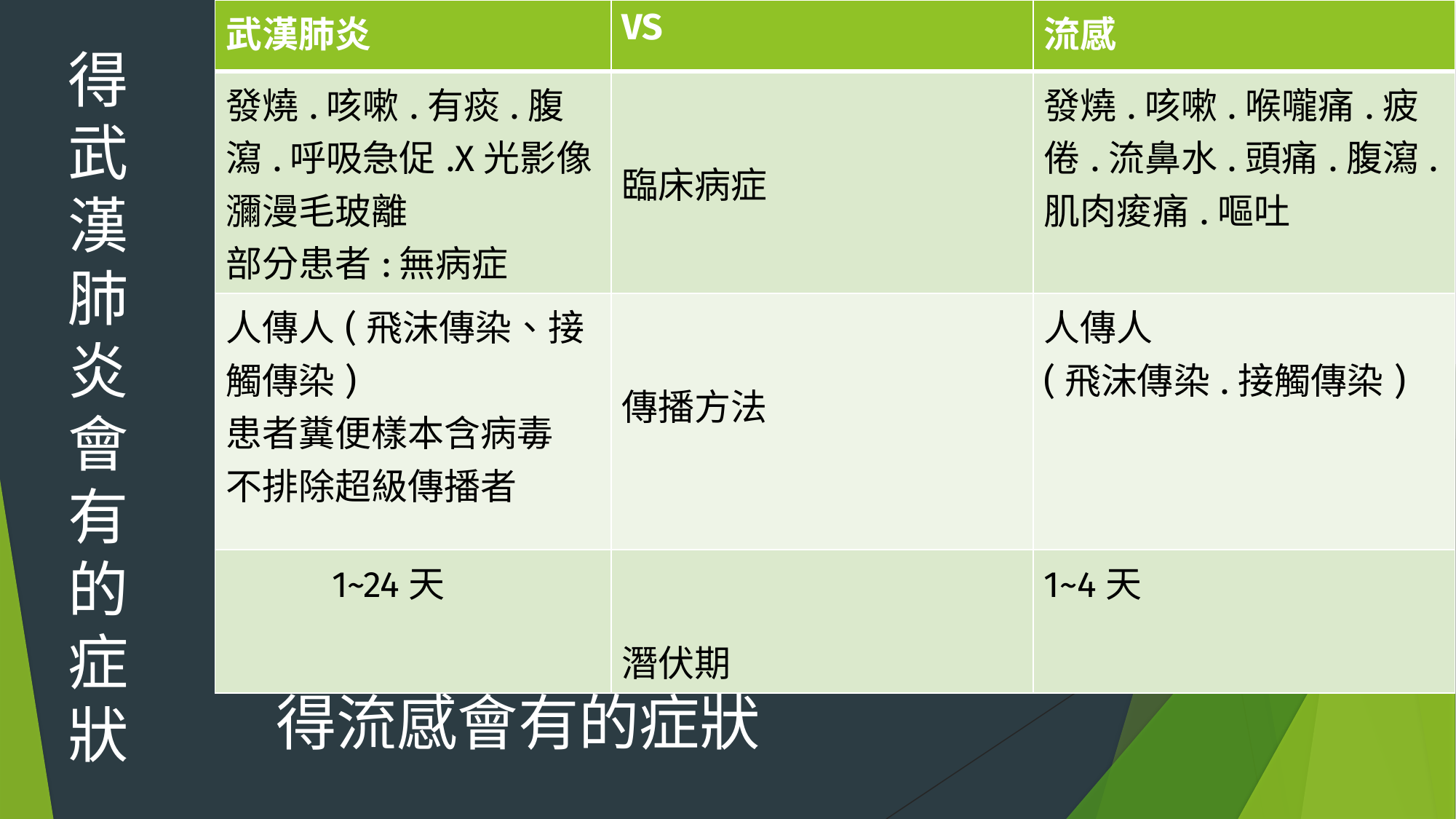

| 武漢肺炎 | VS | 流感 |
| --- | --- | --- |
| 發燒.咳嗽.有痰.腹瀉.呼吸急促.X光影像瀰漫毛玻離 部分患者:無病症 | 臨床病症 | 發燒.咳嗽.喉嚨痛.疲倦.流鼻水.頭痛.腹瀉.肌肉痠痛.嘔吐 |
| 人傳人(飛沫傳染、接觸傳染) 患者糞便樣本含病毒 不排除超級傳播者 | 傳播方法 | 人傳人 (飛沫傳染.接觸傳染) |
| 1~24天 | 潛伏期 | 1~4天 |
得武漢肺炎會有的症狀
得流感會有的症狀